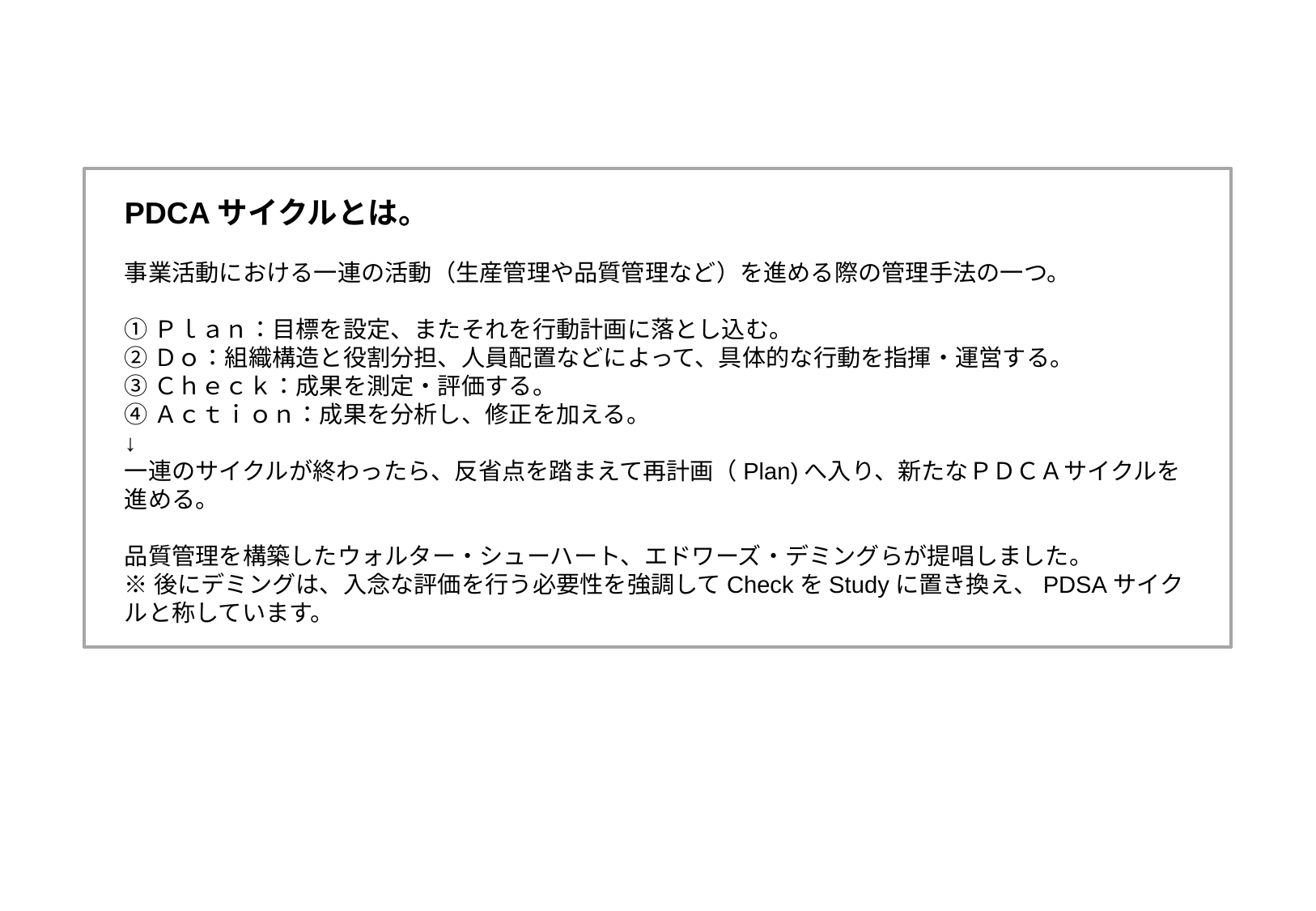

PDCAサイクルとは。

事業活動における一連の活動（生産管理や品質管理など）を進める際の管理手法の一つ。

①Ｐｌａｎ：目標を設定、またそれを行動計画に落とし込む。
②Ｄｏ：組織構造と役割分担、人員配置などによって、具体的な行動を指揮・運営する。
③Ｃｈｅｃｋ：成果を測定・評価する。
④Ａｃｔｉｏｎ：成果を分析し、修正を加える。
↓
一連のサイクルが終わったら、反省点を踏まえて再計画（Plan)へ入り、新たなＰＤＣＡサイクルを進める。

品質管理を構築したウォルター・シューハート、エドワーズ・デミングらが提唱しました。
※後にデミングは、入念な評価を行う必要性を強調してCheckをStudyに置き換え、PDSAサイクルと称しています。